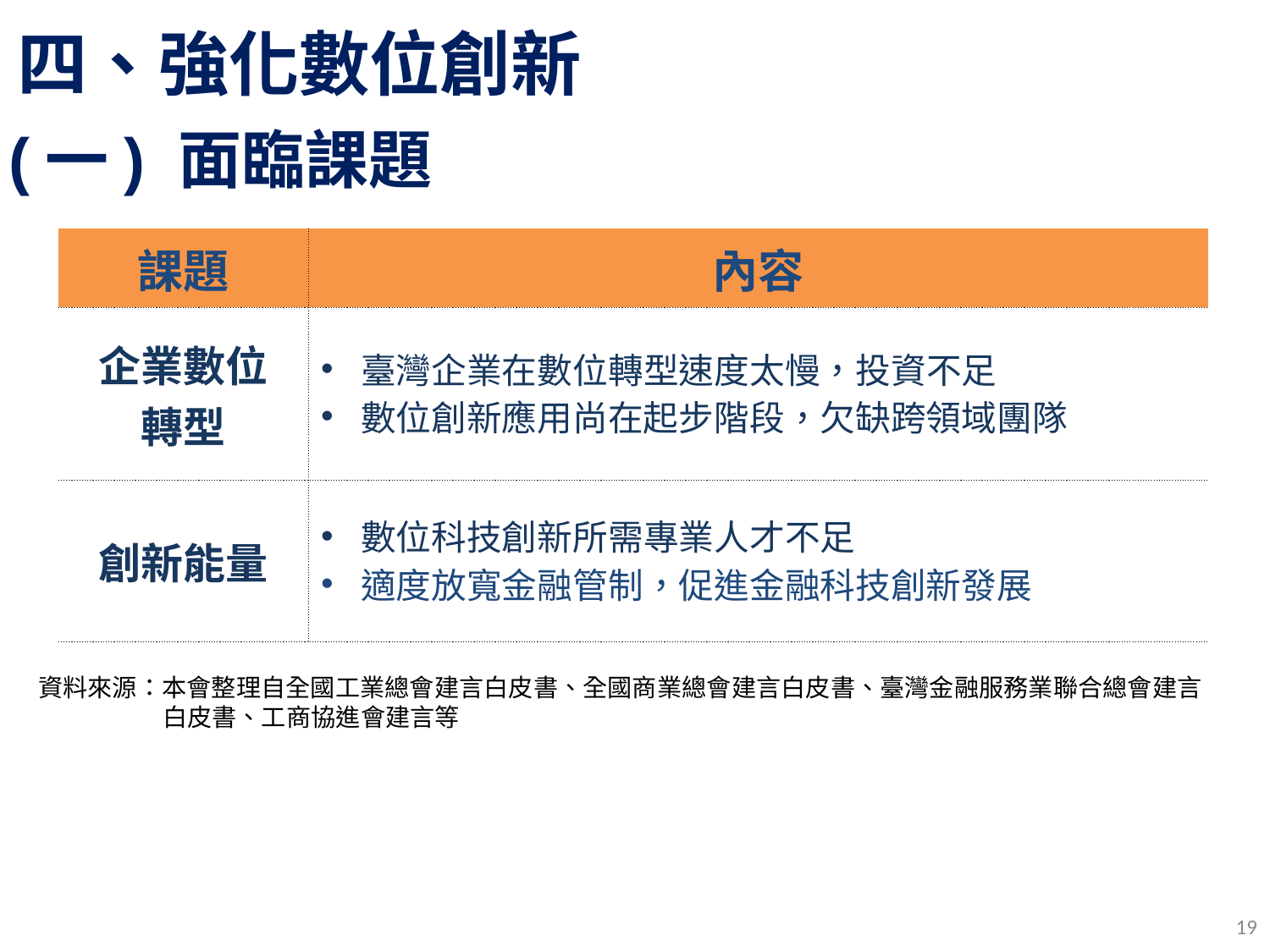

四、強化數位創新
(一) 面臨課題
| 課題 | 內容 |
| --- | --- |
| 企業數位 轉型 | 臺灣企業在數位轉型速度太慢，投資不足 數位創新應用尚在起步階段，欠缺跨領域團隊 |
| 創新能量 | 數位科技創新所需專業人才不足 適度放寬金融管制，促進金融科技創新發展 |
資料來源：本會整理自全國工業總會建言白皮書、全國商業總會建言白皮書、臺灣金融服務業聯合總會建言白皮書、工商協進會建言等
19